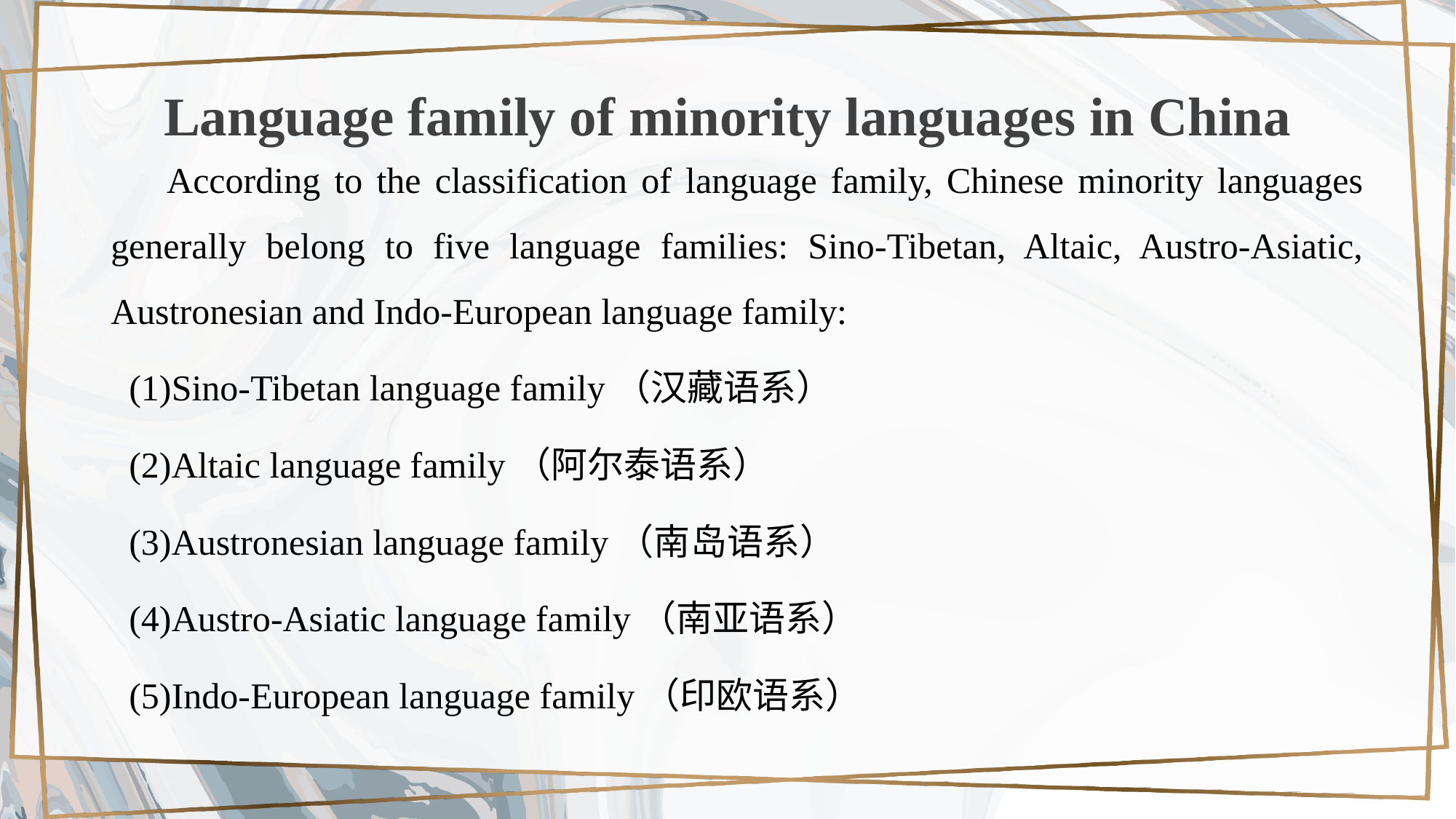

Language family of minority languages in China
    According to the classification of language family, Chinese minority languages generally belong to five language families: Sino-Tibetan, Altaic, Austro-Asiatic, Austronesian and Indo-European language family:
  (1)Sino-Tibetan language family（汉藏语系）
  (2)Altaic language family（阿尔泰语系）
  (3)Austronesian language family（南岛语系）
  (4)Austro-Asiatic language family（南亚语系）
  (5)Indo-European language family（印欧语系）